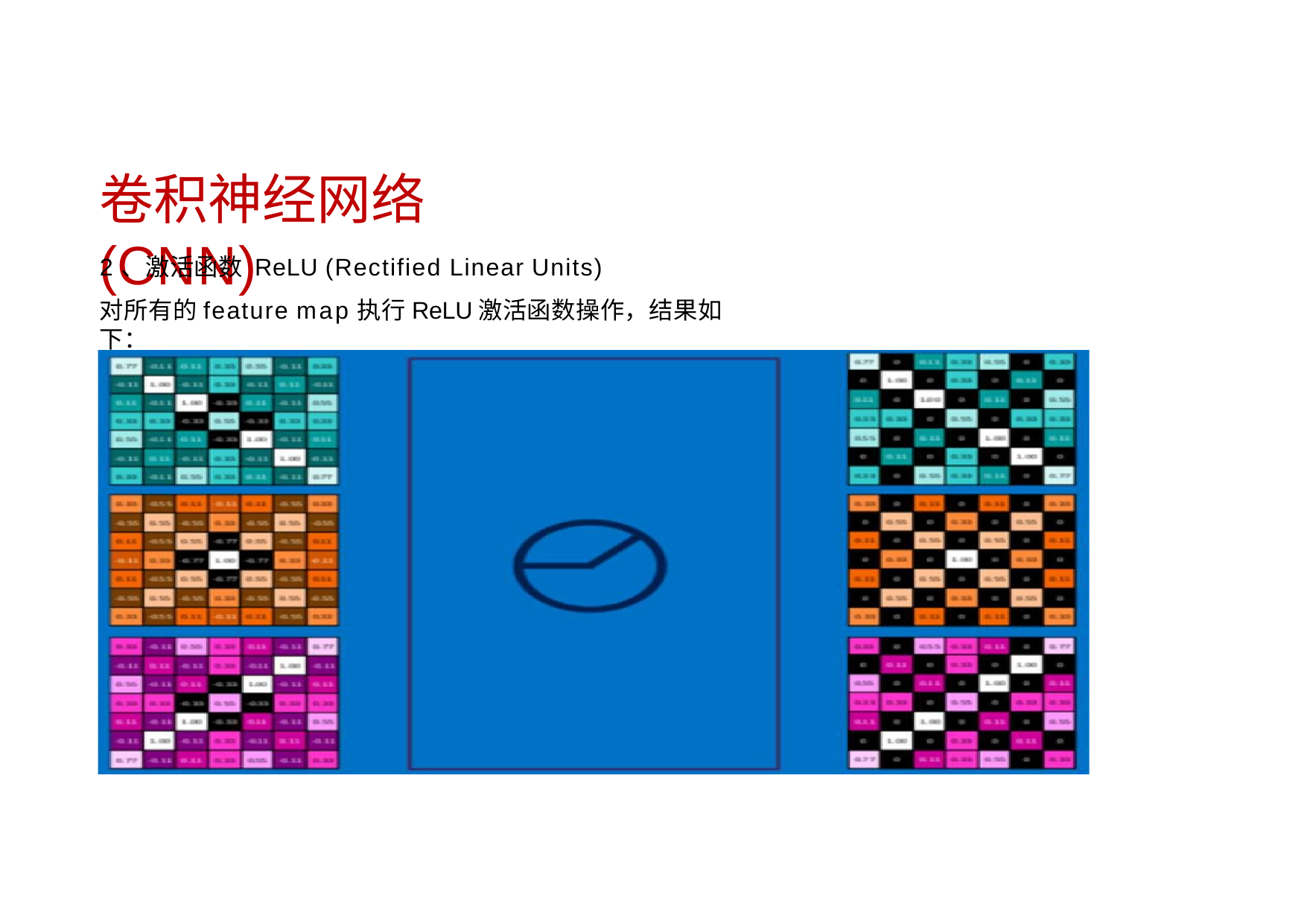

# 卷积神经网络(CNN)
2、激活函数 ReLU (Rectified Linear Units)
对所有的feature map执行ReLU激活函数操作，结果如下：